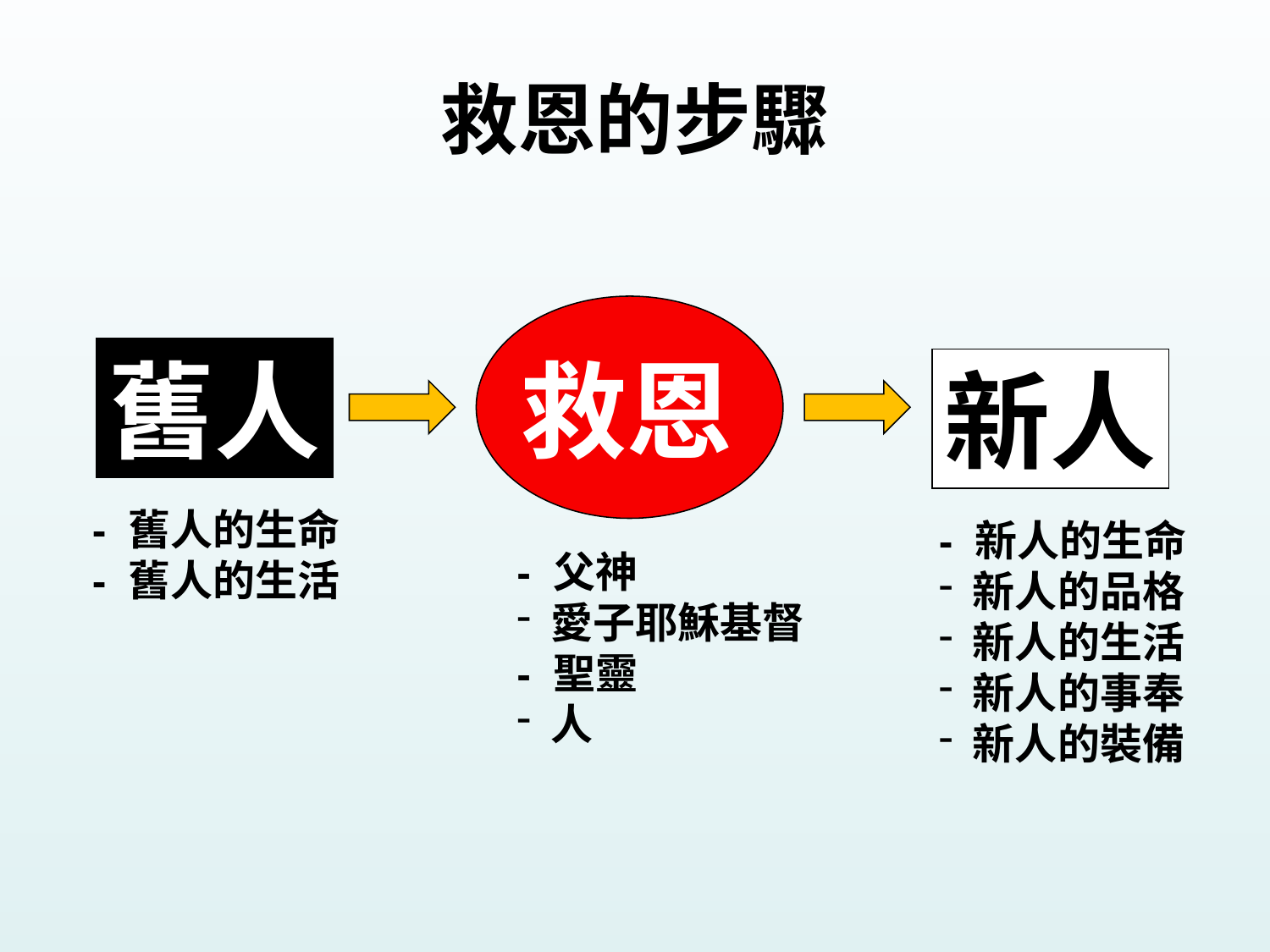

# 救恩的步驟

舊人
救恩
新人

- 舊人的生命
- 舊人的生活

- 新人的生命
 新人的品格
 新人的生活
 新人的事奉
 新人的裝備
- 父神
 愛子耶穌基督
- 聖靈
 人